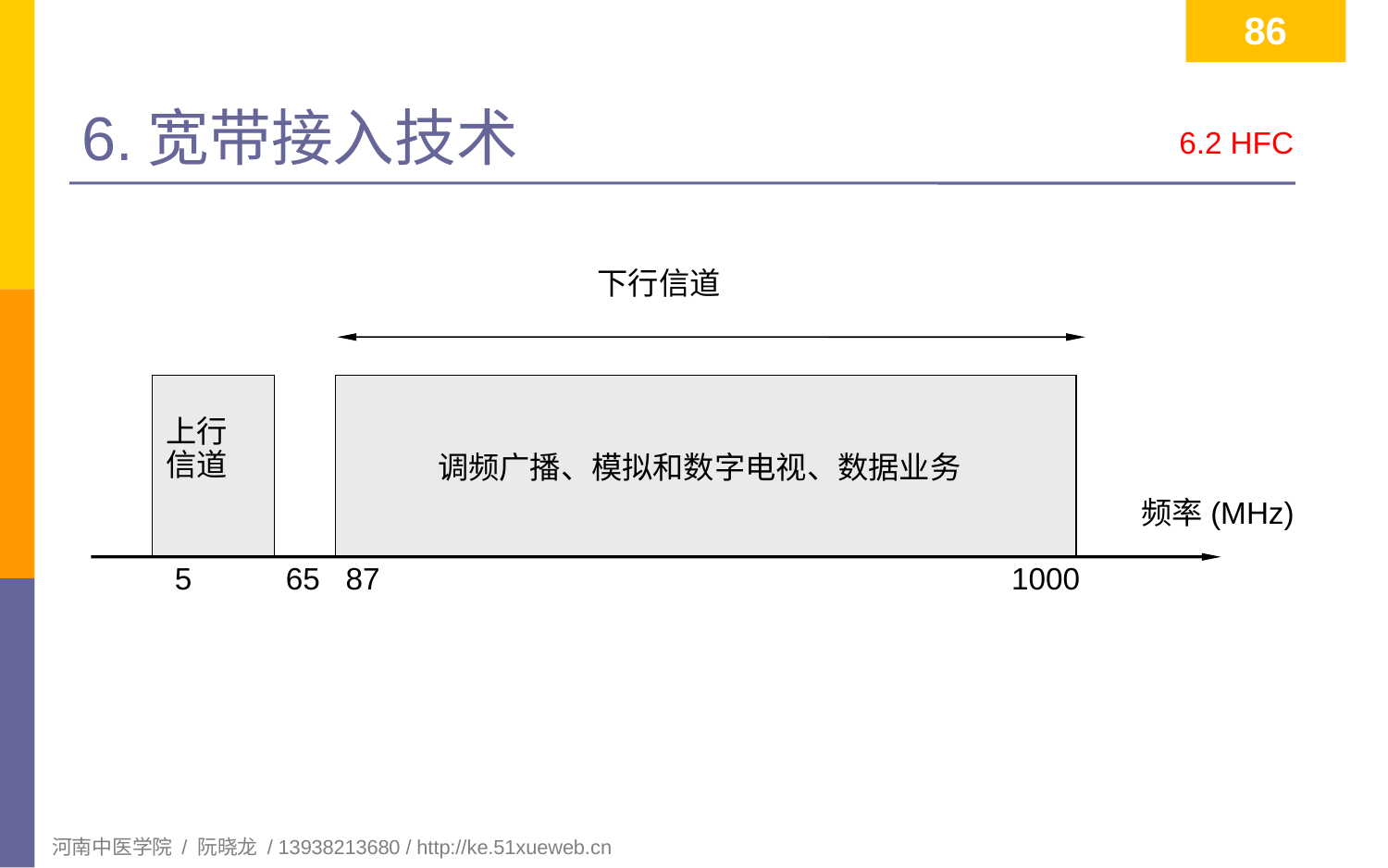

86
# 6.宽带接入技术
6.2 HFC
下行信道

上行
信道
调频广播、模拟和数字电视、数据业务
频率(MHz)
5           65   87                                                                          1000